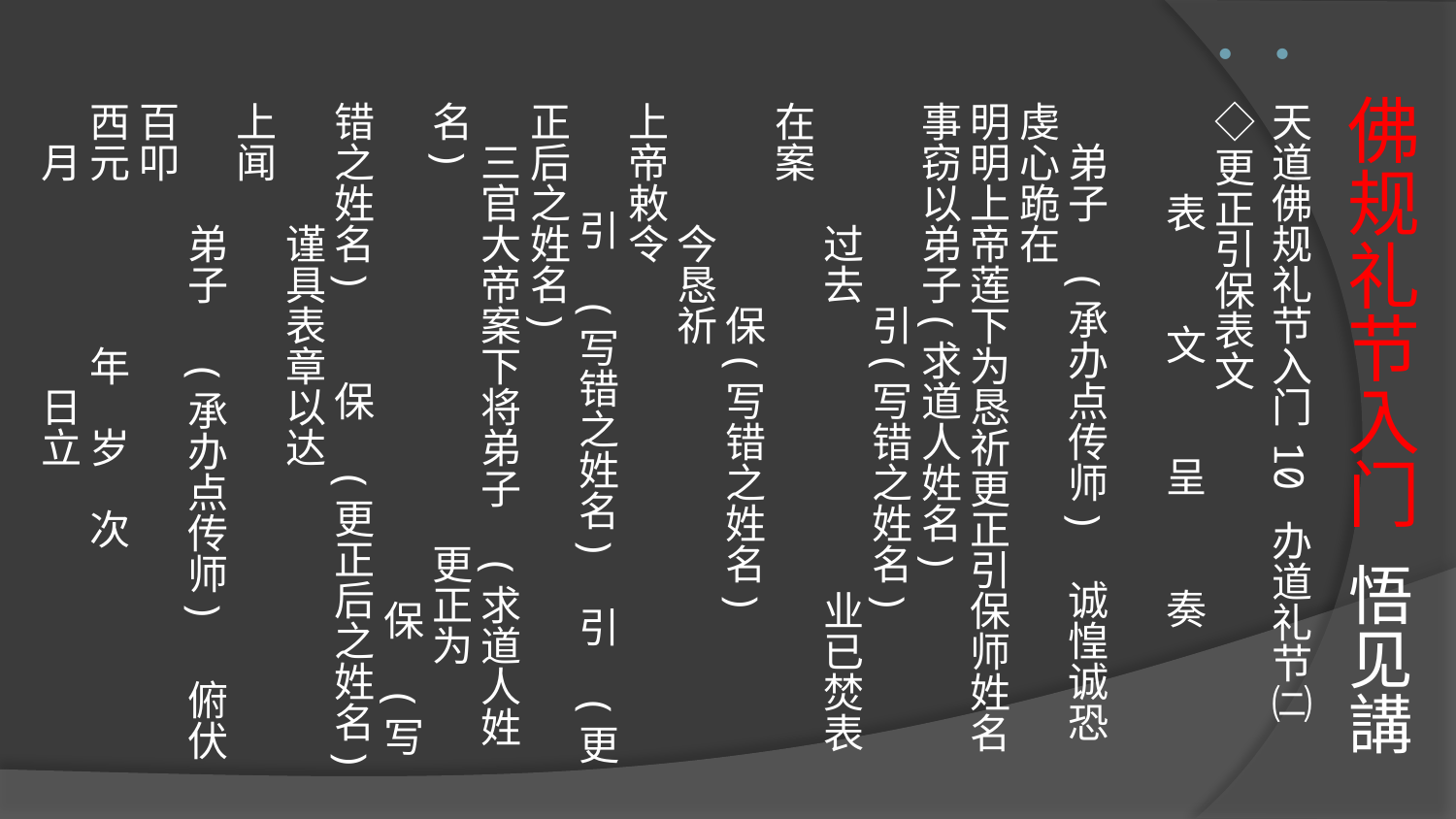

# 佛规礼节入门  悟见講
天道佛规礼节入门 10 办道礼节㈡
◇更正引保表文
　　 表　　 文　 　呈 　　奏
　弟子　(承办点传师)　诚惶诚恐虔心跪在
明明上帝莲下为恳祈更正引保师姓名事窃以弟子(求道人姓名)
　　　　　引(写错之姓名)
　　　过去　　　　　　　业已焚表在案
　　　　　保(写错之姓名)
　　　今恳祈
上帝敕令　　　　　　　　　　　　　　   引　(写错之姓名)　引　(更正后之姓名)
　三官大帝案下将弟子　(求道人姓名)　　　　　　　　　更正为　　　　　　　　　　　　　　 保　(写错之姓名)　　保　(更正后之姓名)
　　　谨具表章以达
上闻　　　　　　　　　　　　　　　　　弟子 　(承办点传师)　 俯伏百叩　　
西元　　　　年　岁　次　　　　　　月　　　　　日立